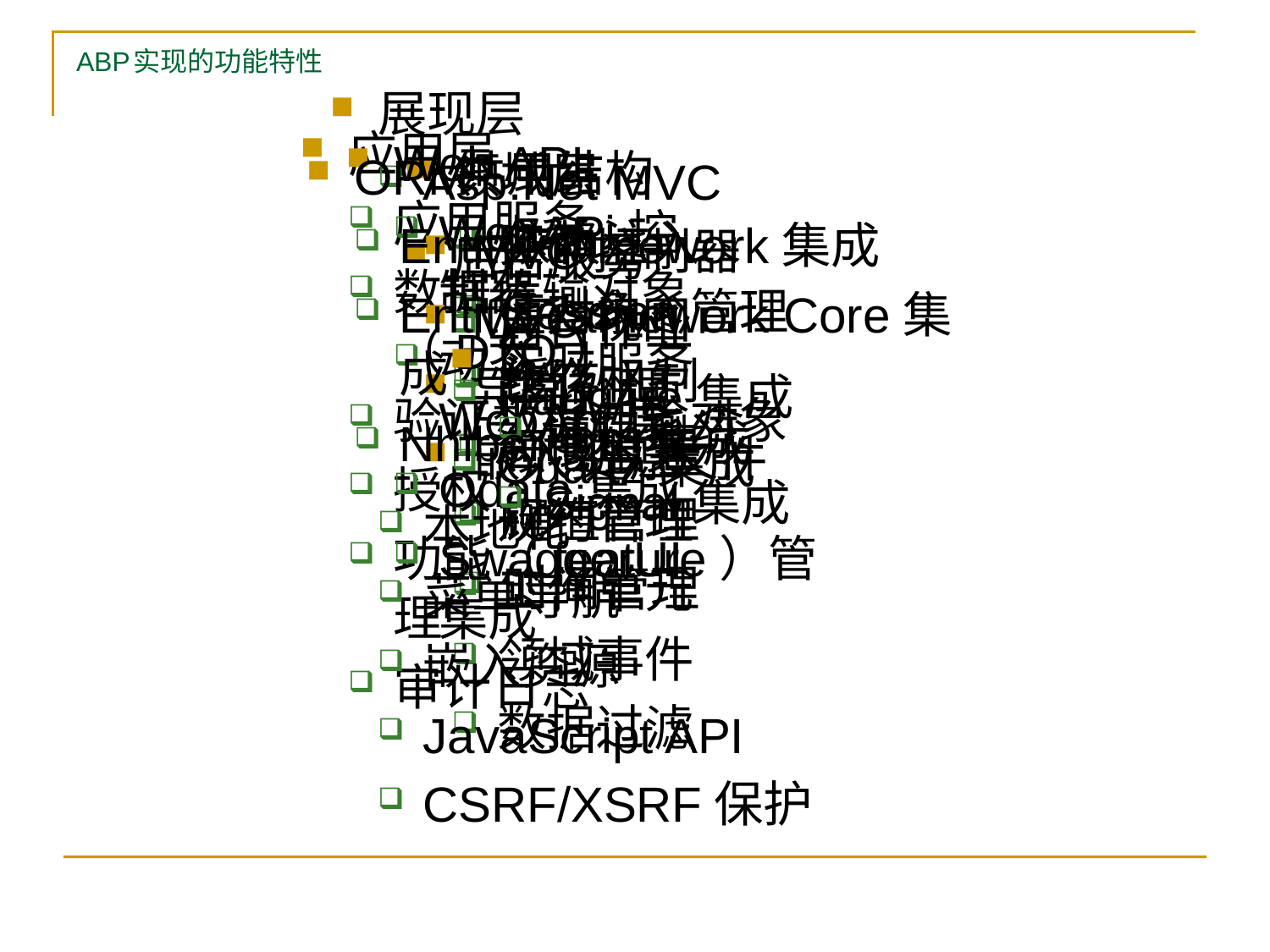

# ABP实现的功能特性
展现层
Asp.Net MVC
MVC控制器
MVC视图
异常处理
嵌入资源文件
本地化
菜单导航
嵌入资源
JavaScript API
CSRF/XSRF保护

应用层
应用服务
数据传输对象（DTO）
验证数据传输对象
授权
功能（feature）管理
审计日志
Web API
WebAPi控制器
动态WebApi层
Odata集成
SwaggerUI集成
共用结构
依赖注入
Session管理
缓存机制
日志管理
键值管理
时间管理
领域层
实体
值对象
仓储
领域服务
规约管理
工作单元
领域事件
数据过滤
ORM
EntityFramework集成
EntityFramework Core集成
Nhibernate集成
后台服务
后台作业
Hangfire集成
Quartz集成
实时服务
通知系统
Signal集成